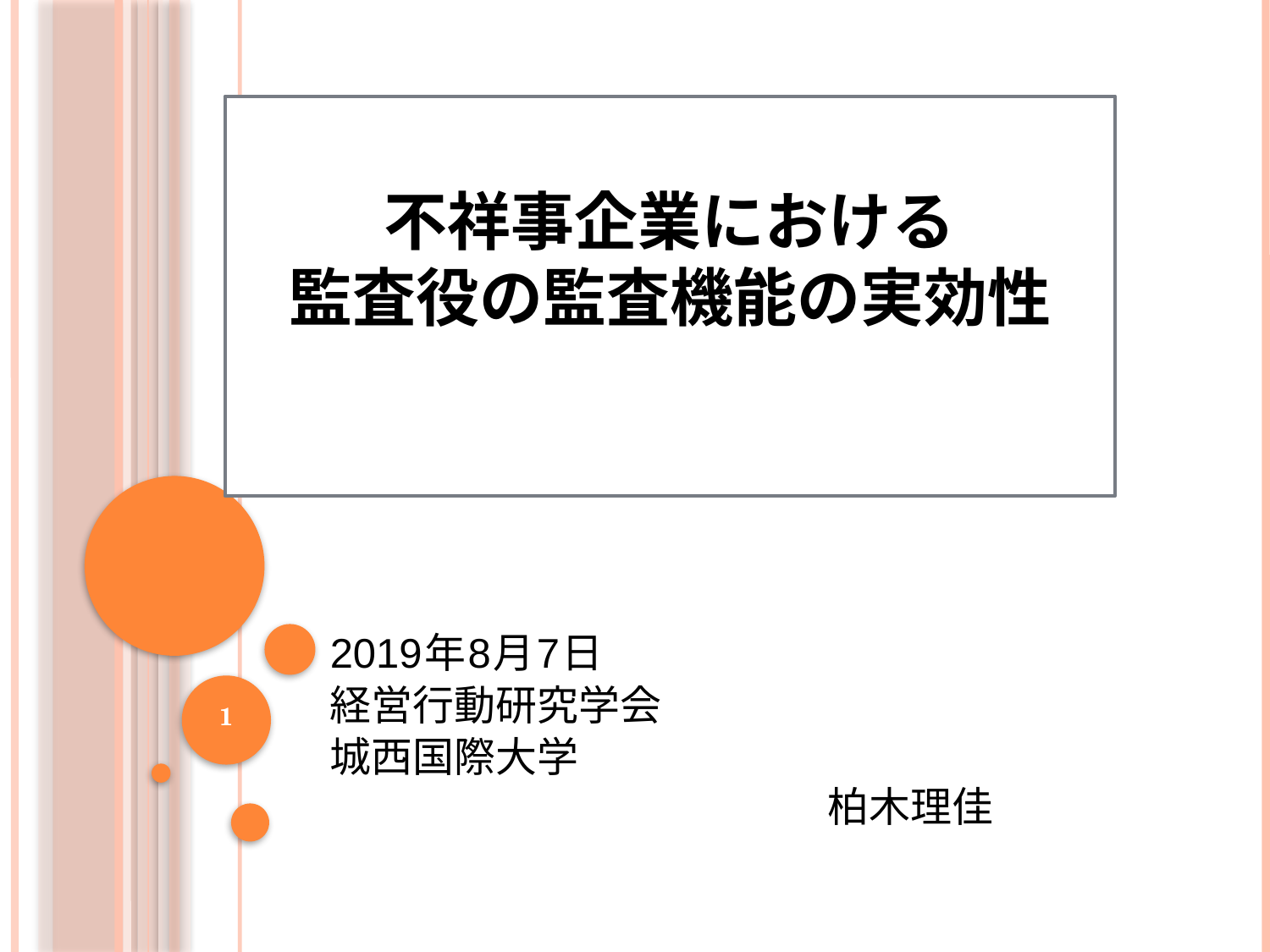

不祥事企業における
監査役の監査機能の実効性

#

2019年8月7日
経営行動研究学会
城西国際大学　　　　　　　　　　　　　　　　　　　　　　　　　　柏木理佳

1